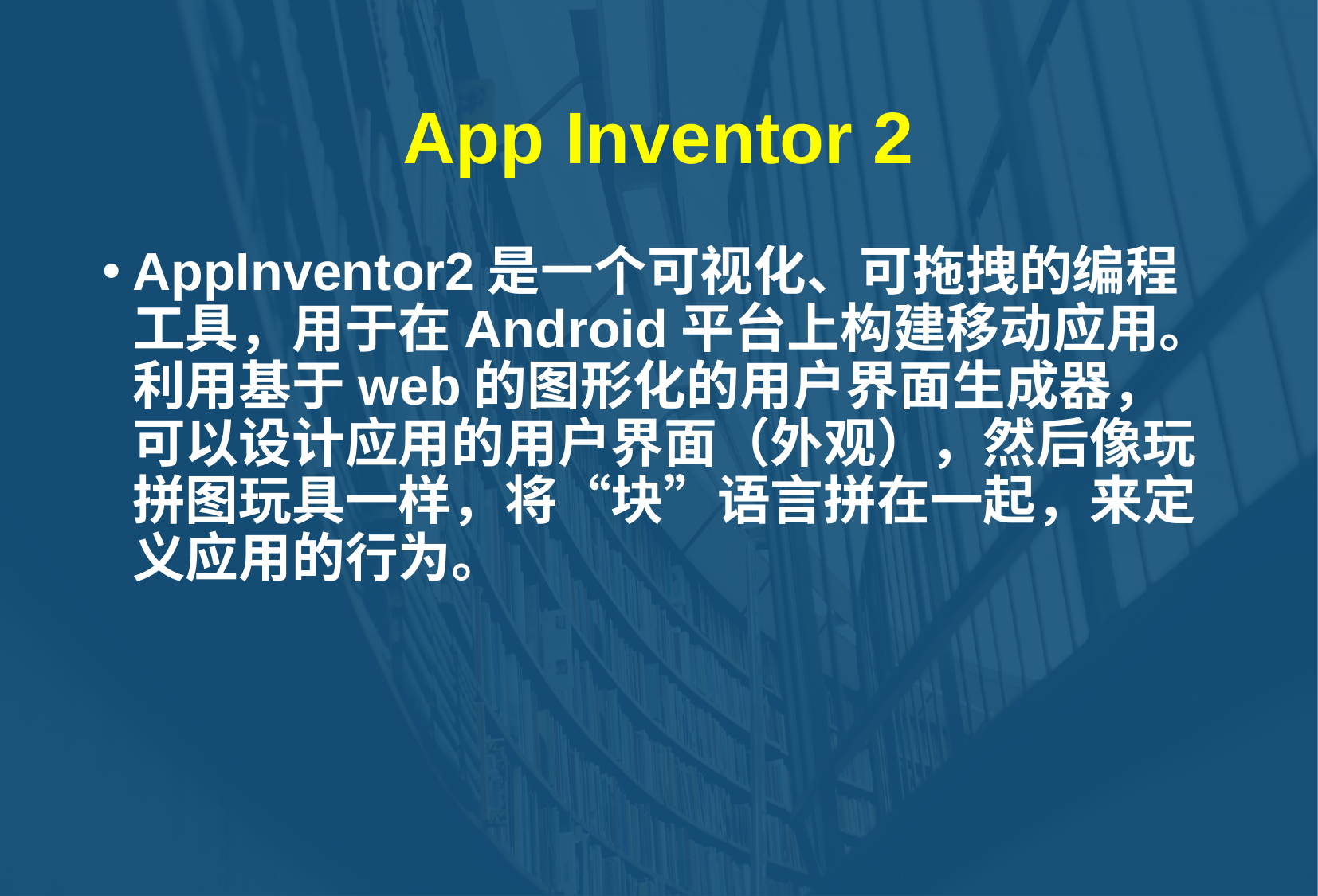

# App Inventor 2
AppInventor2是一个可视化、可拖拽的编程工具，用于在Android平台上构建移动应用。利用基于web的图形化的用户界面生成器，可以设计应用的用户界面（外观），然后像玩拼图玩具一样，将“块”语言拼在一起，来定义应用的行为。